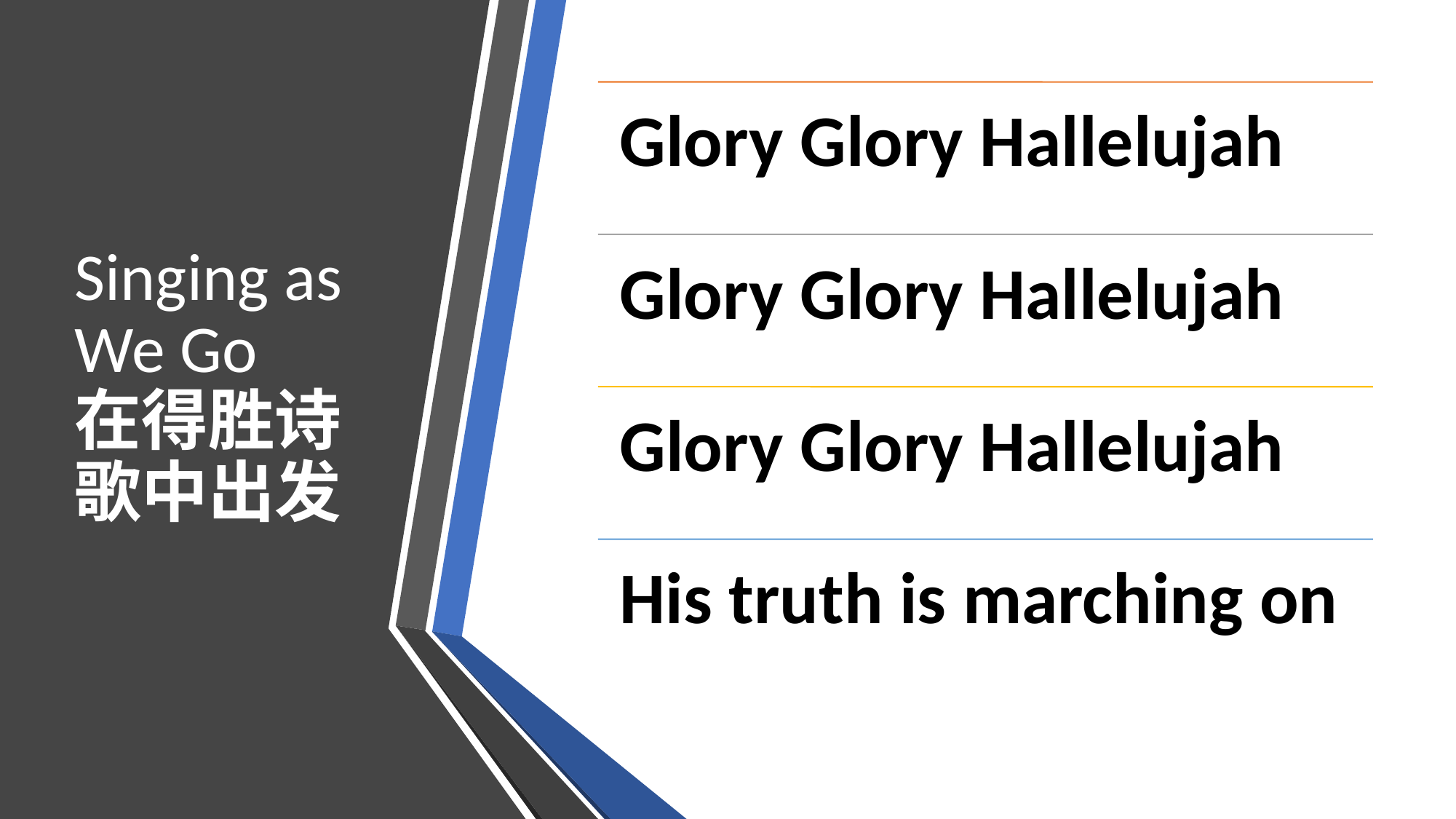

# Singing as We Go 在得胜诗歌中出发
Glory Glory Hallelujah
Glory Glory Hallelujah
Glory Glory Hallelujah
His truth is marching on